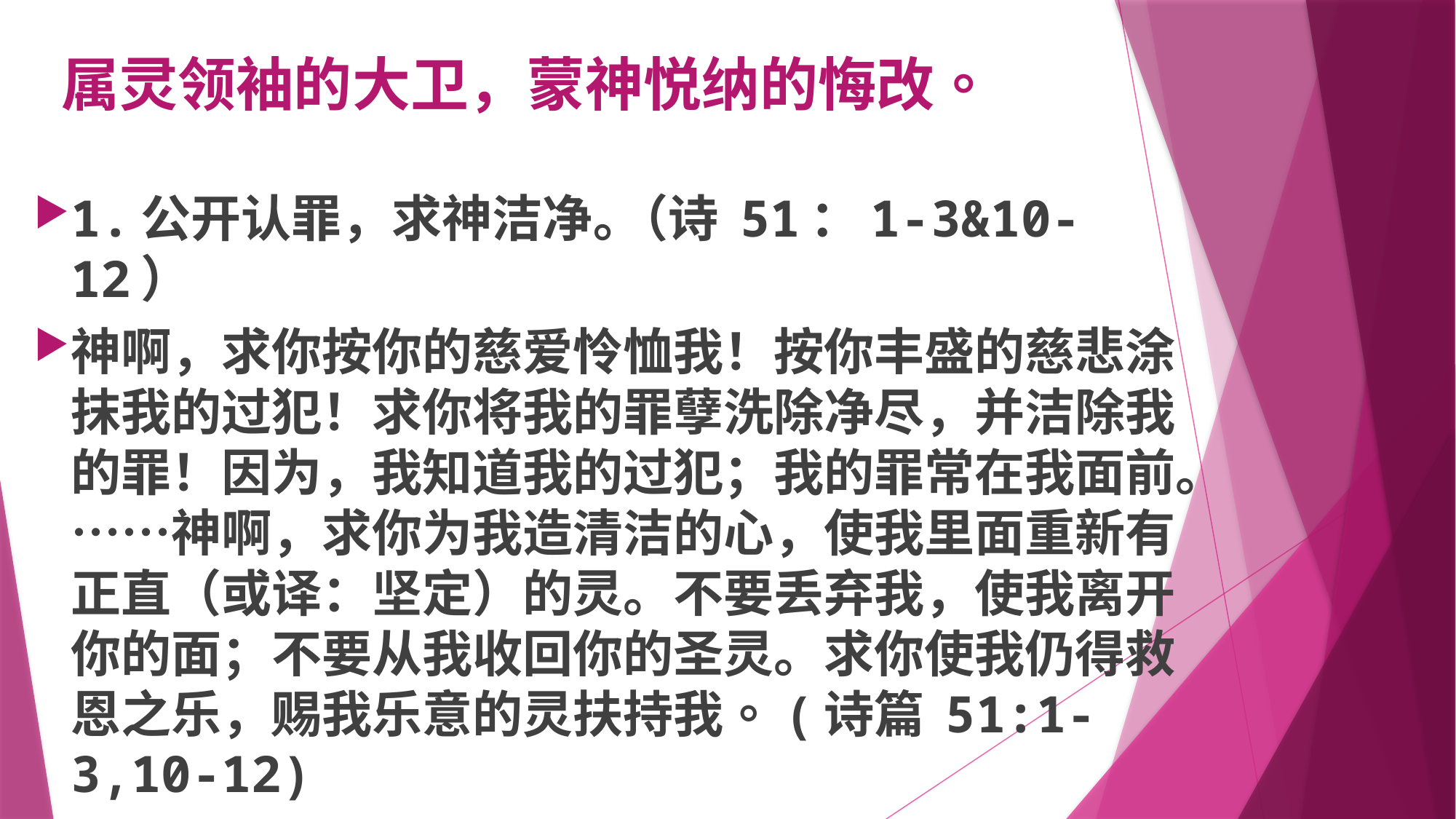

# 属灵领袖的大卫，蒙神悦纳的悔改。
1.公开认罪，求神洁净｡（诗 51：1-3&10-12）
神啊，求你按你的慈爱怜恤我！按你丰盛的慈悲涂抹我的过犯！求你将我的罪孽洗除净尽，并洁除我的罪！因为，我知道我的过犯；我的罪常在我面前。……神啊，求你为我造清洁的心，使我里面重新有正直（或译：坚定）的灵。不要丢弃我，使我离开你的面；不要从我收回你的圣灵。求你使我仍得救恩之乐，赐我乐意的灵扶持我。(诗篇 51:1-3,10-12)